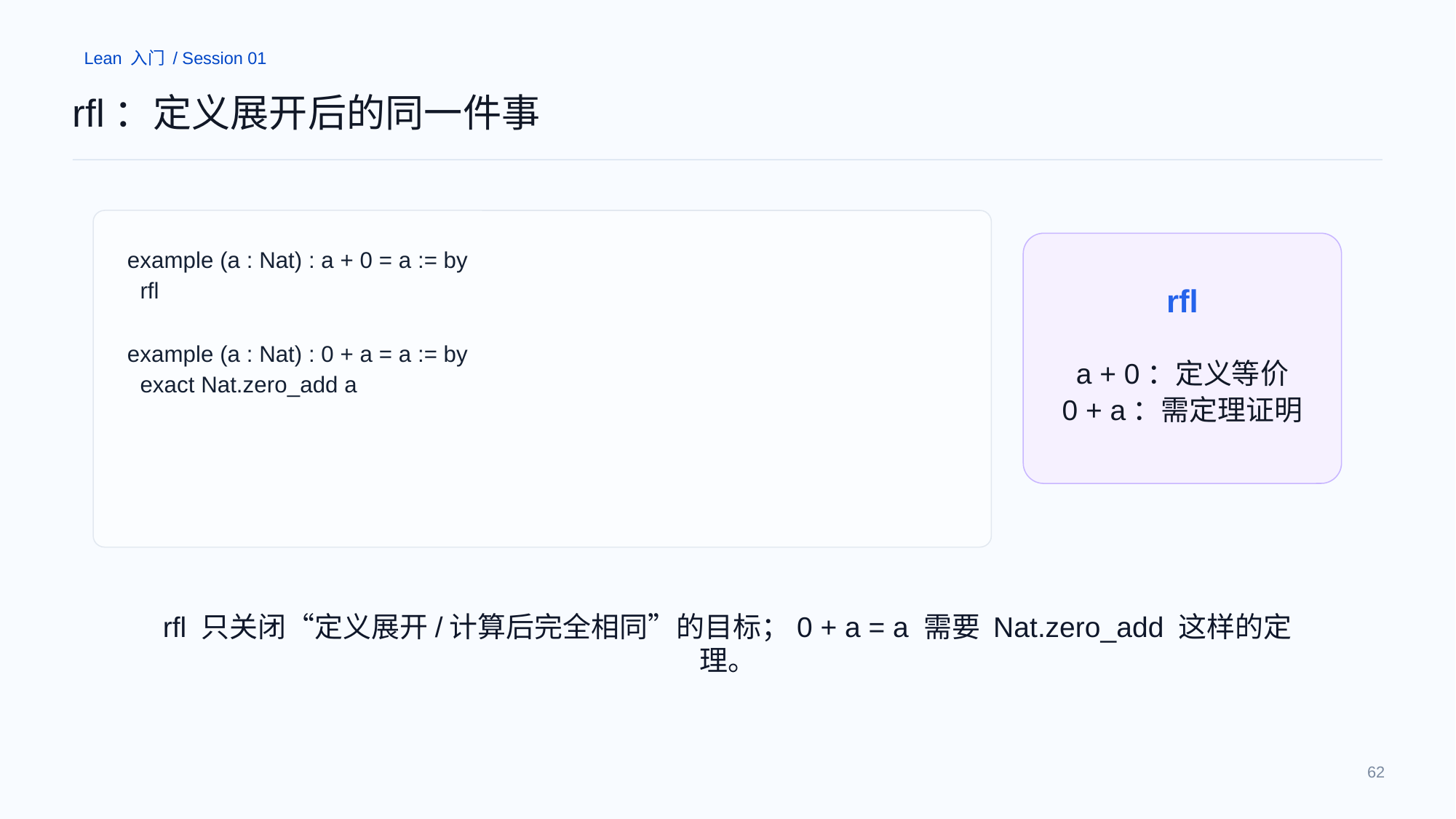

Lean 入门 / Session 01
rfl：定义展开后的同一件事

example (a : Nat) : a + 0 = a := by
  rfl

example (a : Nat) : 0 + a = a := by
  exact Nat.zero_add a
rfl
a + 0：定义等价
0 + a：需定理证明
rfl 只关闭“定义展开/计算后完全相同”的目标；0 + a = a 需要 Nat.zero_add 这样的定理。
62